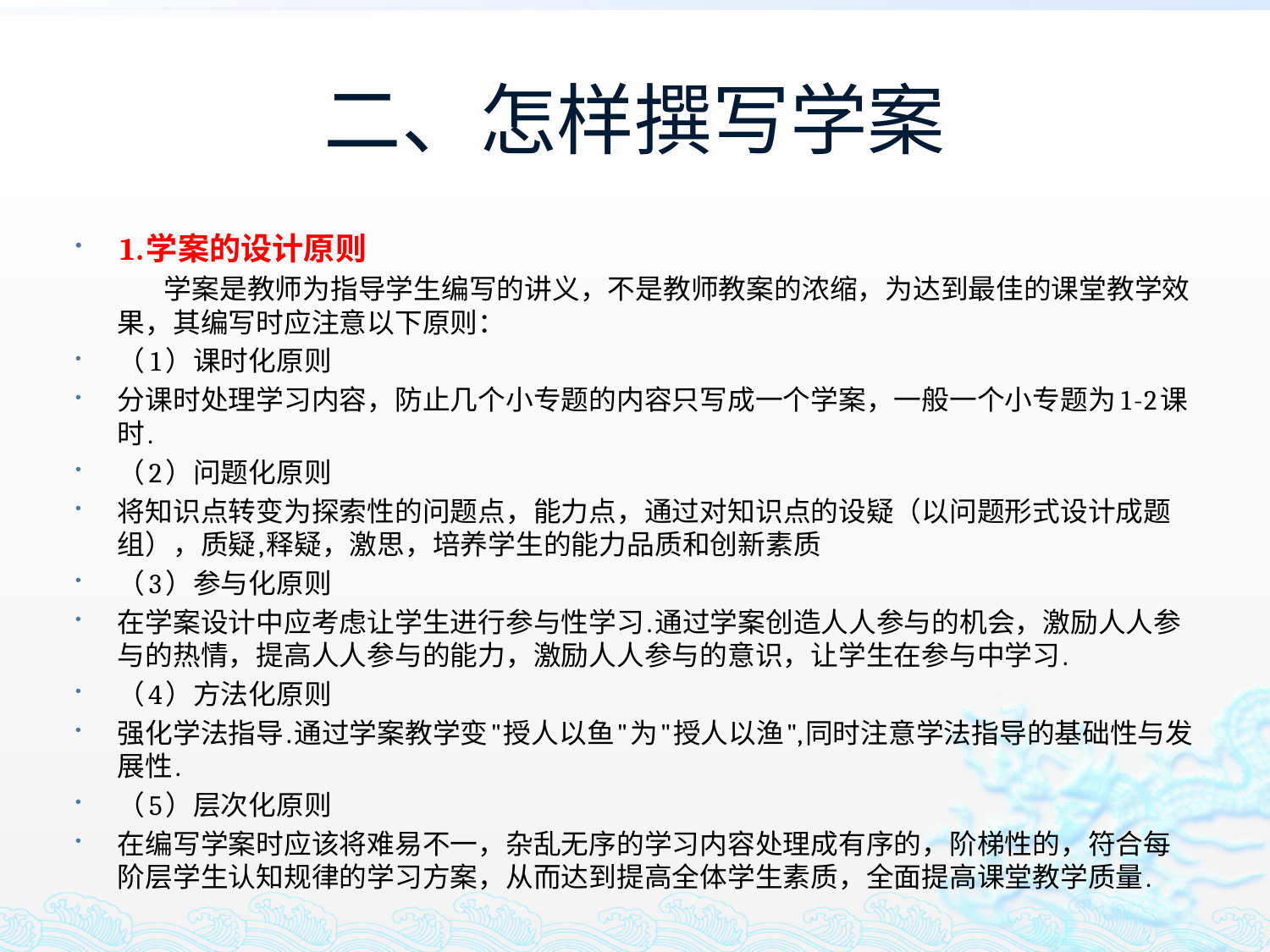

# 二、怎样撰写学案
1.学案的设计原则
              学案是教师为指导学生编写的讲义，不是教师教案的浓缩，为达到最佳的课堂教学效果，其编写时应注意以下原则：
（1）课时化原则
分课时处理学习内容，防止几个小专题的内容只写成一个学案，一般一个小专题为1-2课时.
（2）问题化原则
将知识点转变为探索性的问题点，能力点，通过对知识点的设疑（以问题形式设计成题组），质疑,释疑，激思，培养学生的能力品质和创新素质
（3）参与化原则
在学案设计中应考虑让学生进行参与性学习.通过学案创造人人参与的机会，激励人人参与的热情，提高人人参与的能力，激励人人参与的意识，让学生在参与中学习.
（4）方法化原则
强化学法指导.通过学案教学变"授人以鱼"为"授人以渔",同时注意学法指导的基础性与发展性.
（5）层次化原则
在编写学案时应该将难易不一，杂乱无序的学习内容处理成有序的，阶梯性的，符合每阶层学生认知规律的学习方案，从而达到提高全体学生素质，全面提高课堂教学质量.